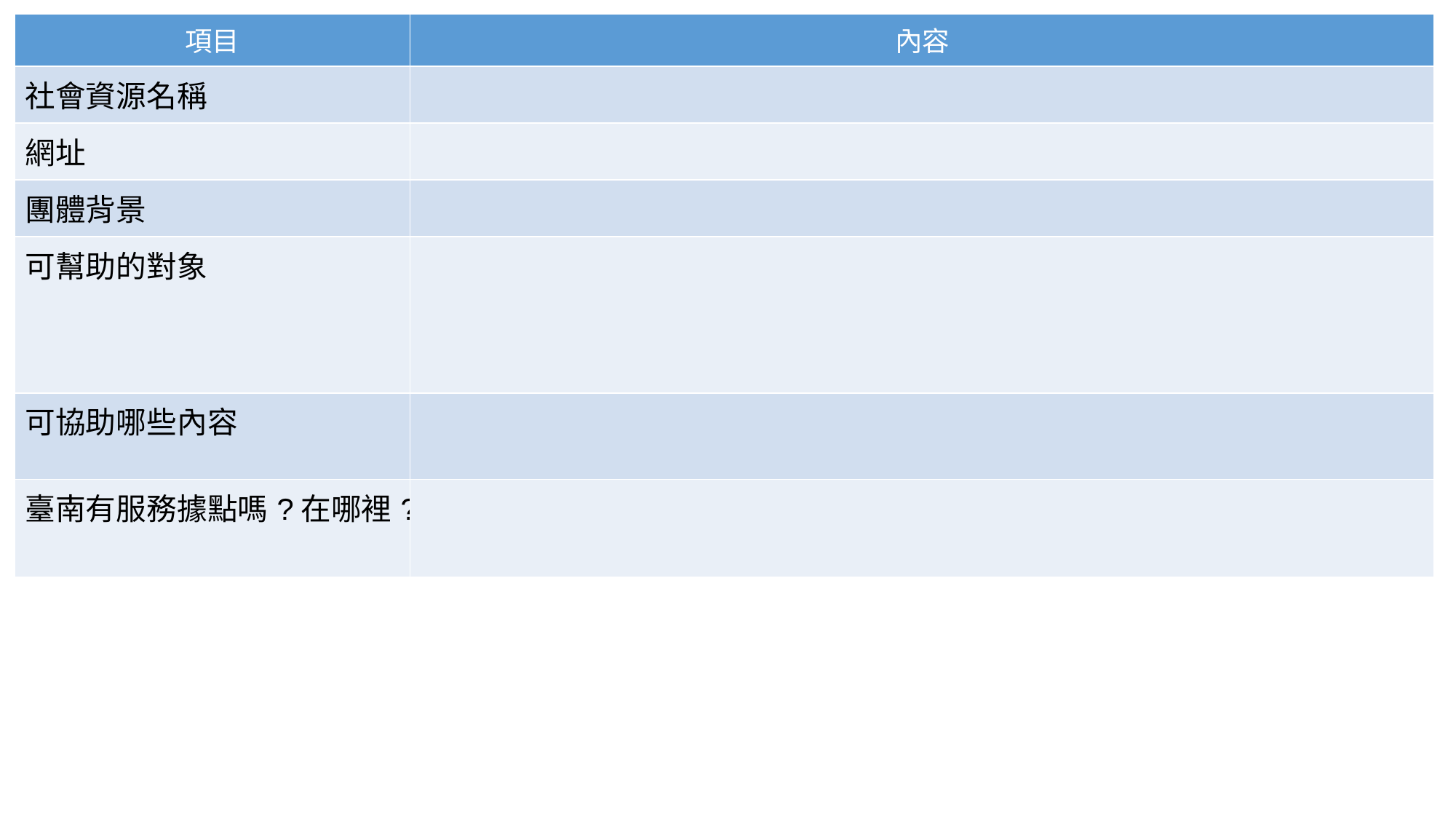

| 項目 | 內容 |
| --- | --- |
| 社會資源名稱 |  |
| 網址 |  |
| 團體背景 |  |
| 可幫助的對象 |  |
| 可協助哪些內容 |  |
| 臺南有服務據點嗎?在哪裡? |  |